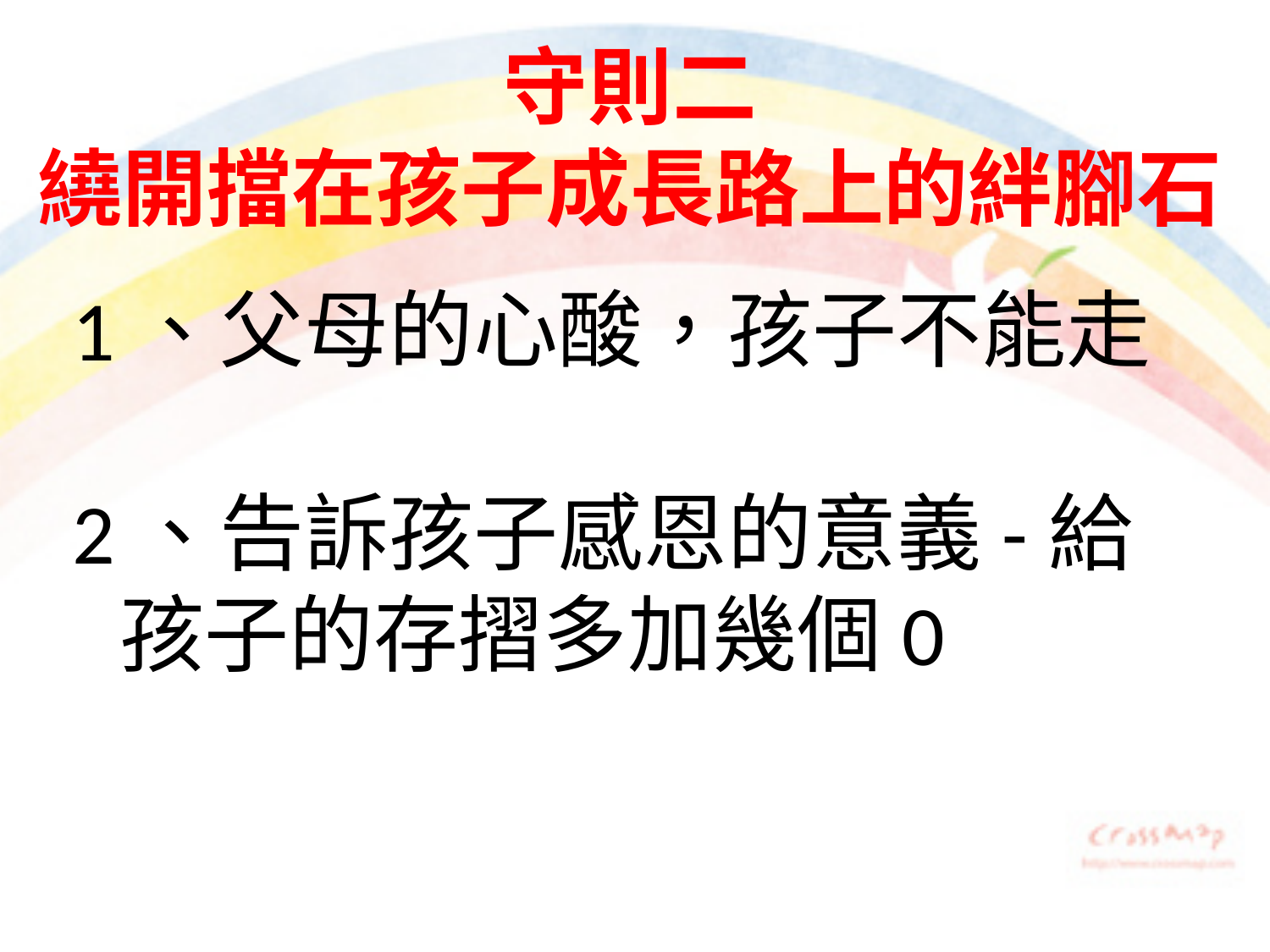

# 守則二 繞開擋在孩子成長路上的絆腳石

1、父母的心酸，孩子不能走

2、告訴孩子感恩的意義-給孩子的存摺多加幾個0